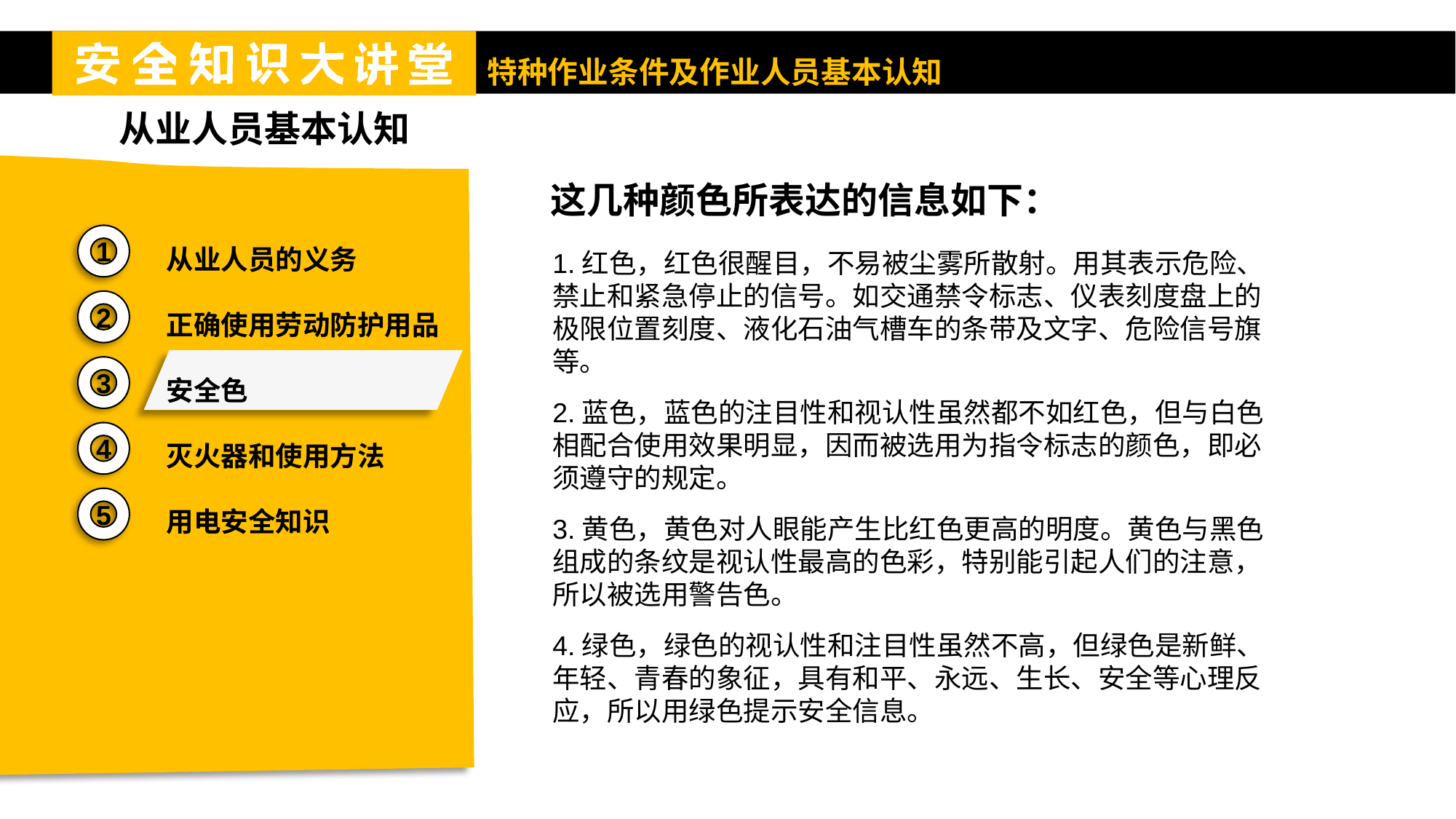

从业人员基本认知
这几种颜色所表达的信息如下：
从业人员的义务
正确使用劳动防护用品
安全色
灭火器和使用方法
用电安全知识
1
1.红色，红色很醒目，不易被尘雾所散射。用其表示危险、禁止和紧急停止的信号。如交通禁令标志、仪表刻度盘上的极限位置刻度、液化石油气槽车的条带及文字、危险信号旗等。

2.蓝色，蓝色的注目性和视认性虽然都不如红色，但与白色相配合使用效果明显，因而被选用为指令标志的颜色，即必须遵守的规定。

3.黄色，黄色对人眼能产生比红色更高的明度。黄色与黑色组成的条纹是视认性最高的色彩，特别能引起人们的注意，所以被选用警告色。

4.绿色，绿色的视认性和注目性虽然不高，但绿色是新鲜、年轻、青春的象征，具有和平、永远、生长、安全等心理反应，所以用绿色提示安全信息。
2

3
4
5